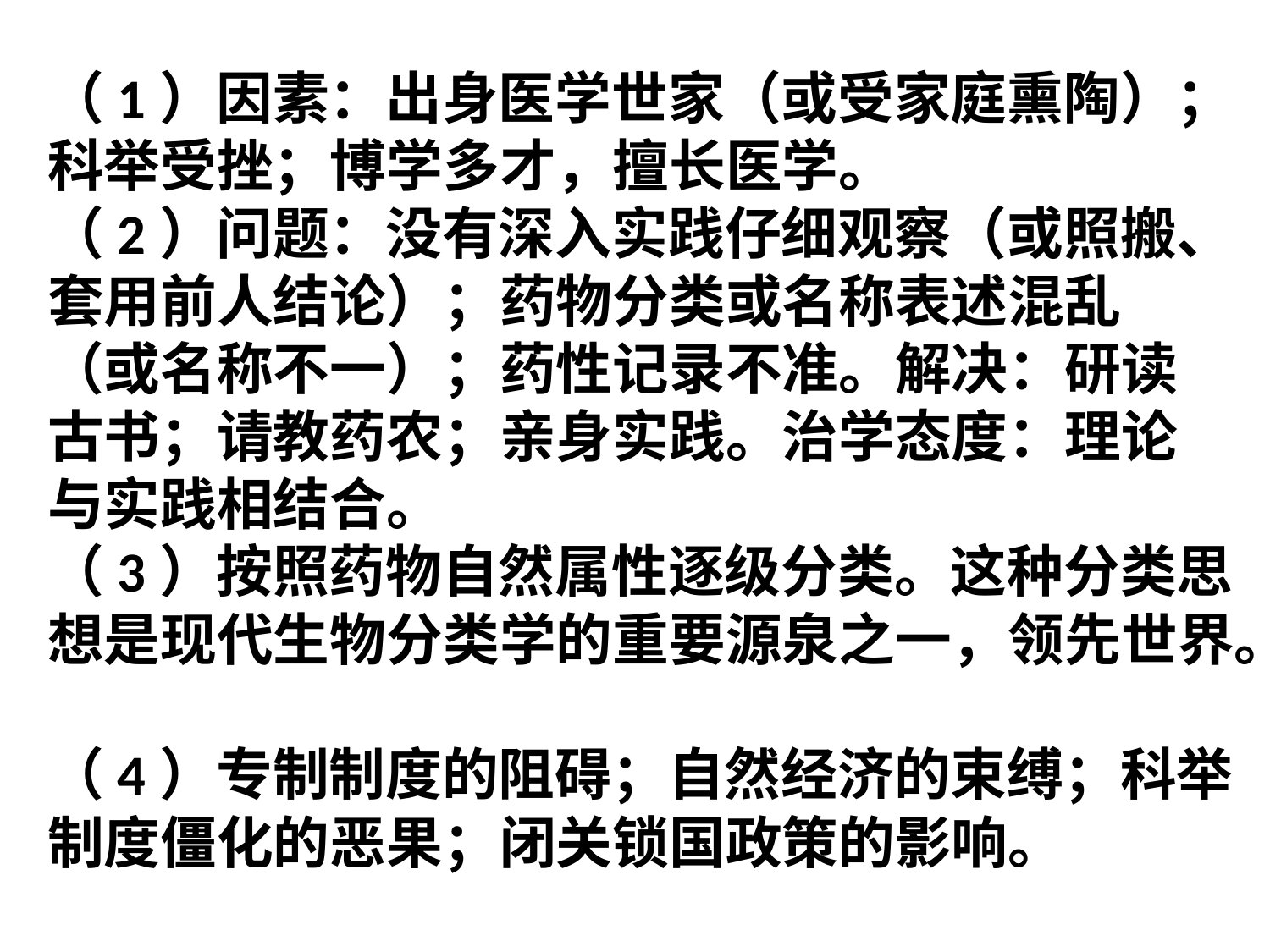

（1）因素：出身医学世家（或受家庭熏陶）；
科举受挫；博学多才，擅长医学。   
（2）问题：没有深入实践仔细观察（或照搬、
套用前人结论）；药物分类或名称表述混乱
（或名称不一）；药性记录不准。解决：研读
古书；请教药农；亲身实践。治学态度：理论
与实践相结合。  
（3）按照药物自然属性逐级分类。这种分类思
想是现代生物分类学的重要源泉之一，领先世界。      
（4）专制制度的阻碍；自然经济的束缚；科举
制度僵化的恶果；闭关锁国政策的影响。